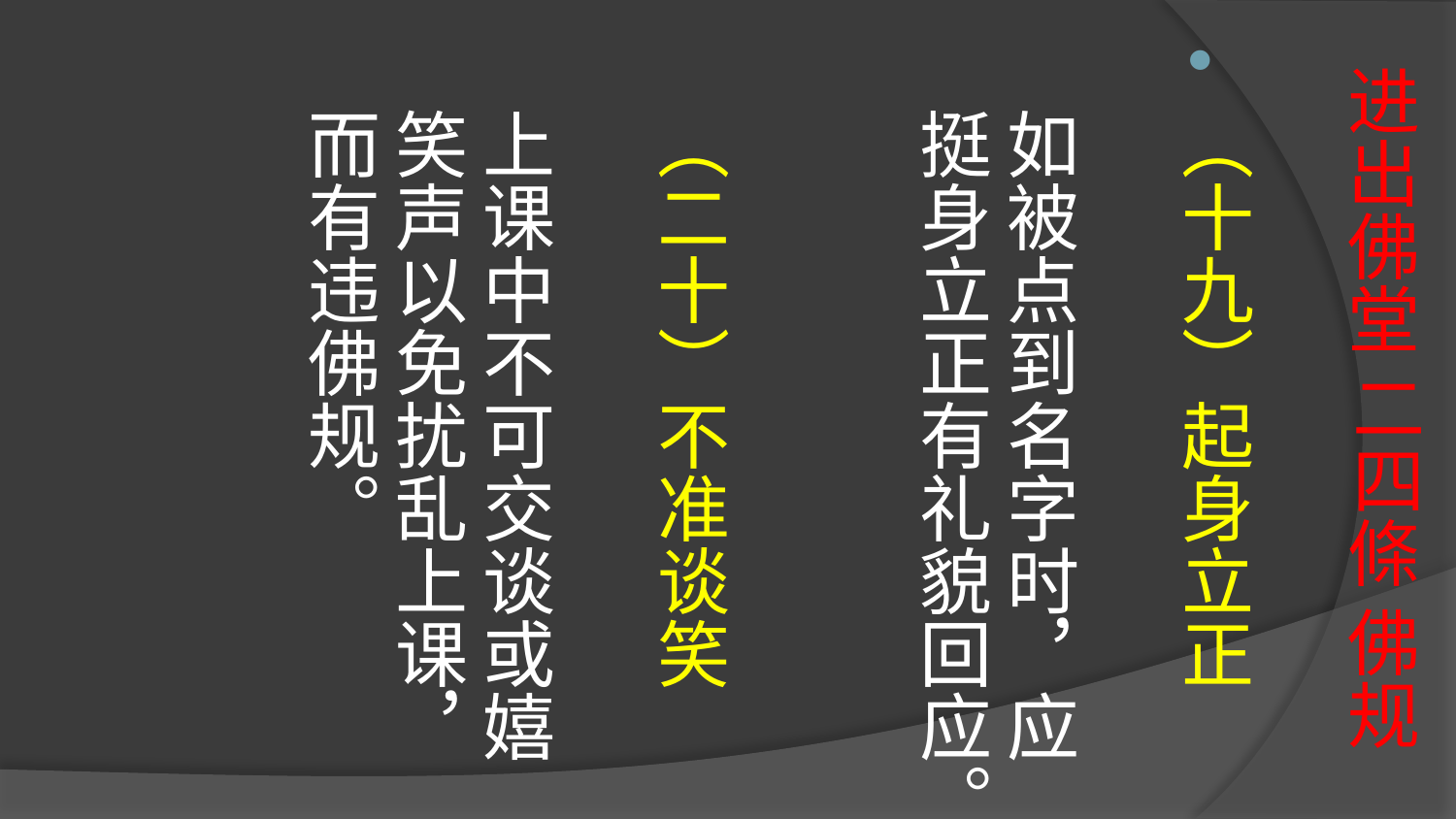

# 进出佛堂 二四條 佛规
（十九）起身立正
如被点到名字时，应挺身立正有礼貌回应。
（二十）不准谈笑
上课中不可交谈或嬉笑声以免扰乱上课，而有违佛规。